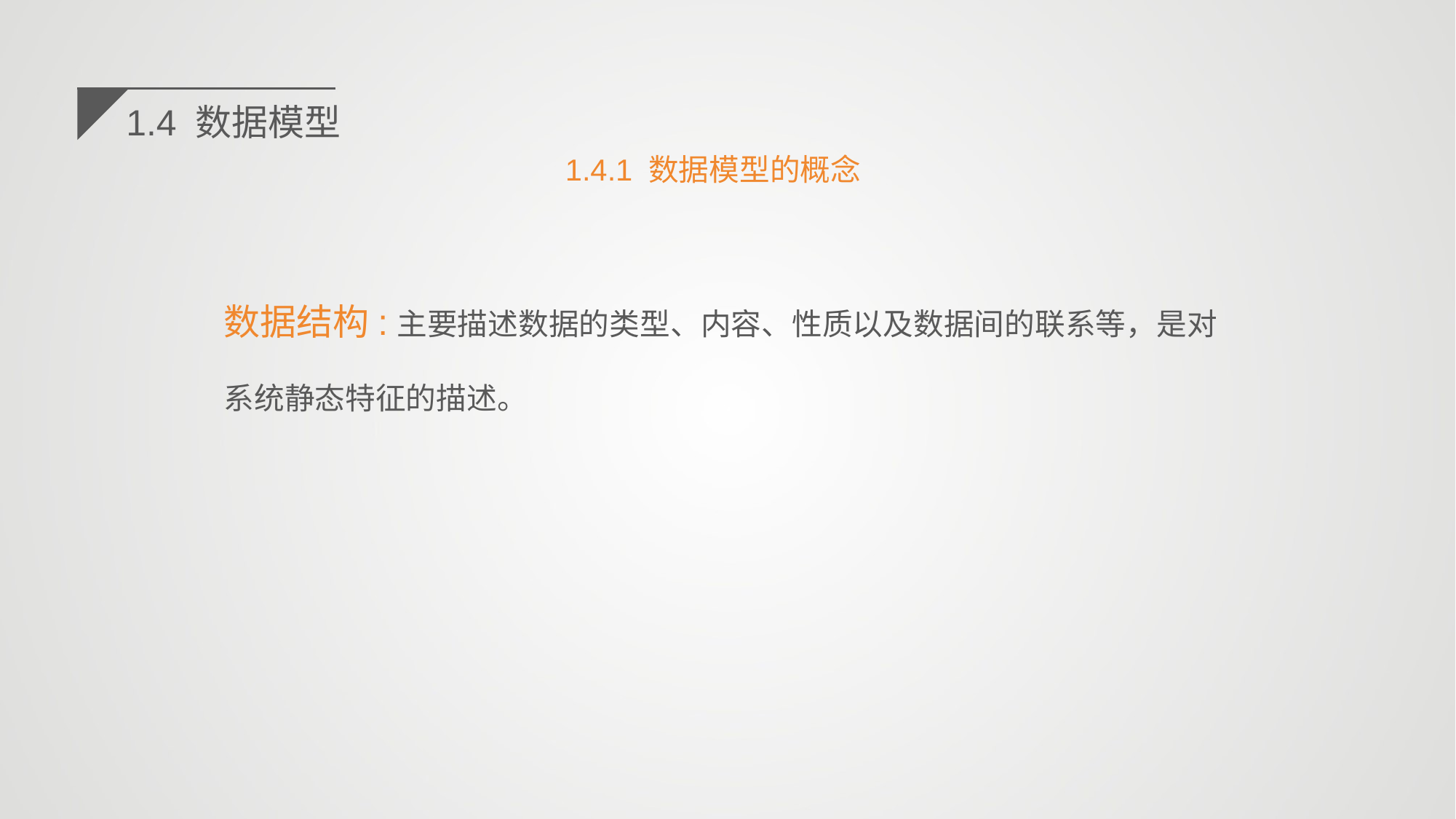

1.4 数据模型

1.4.1 数据模型的概念
数据结构:主要描述数据的类型、内容、性质以及数据间的联系等，是对系统静态特征的描述。